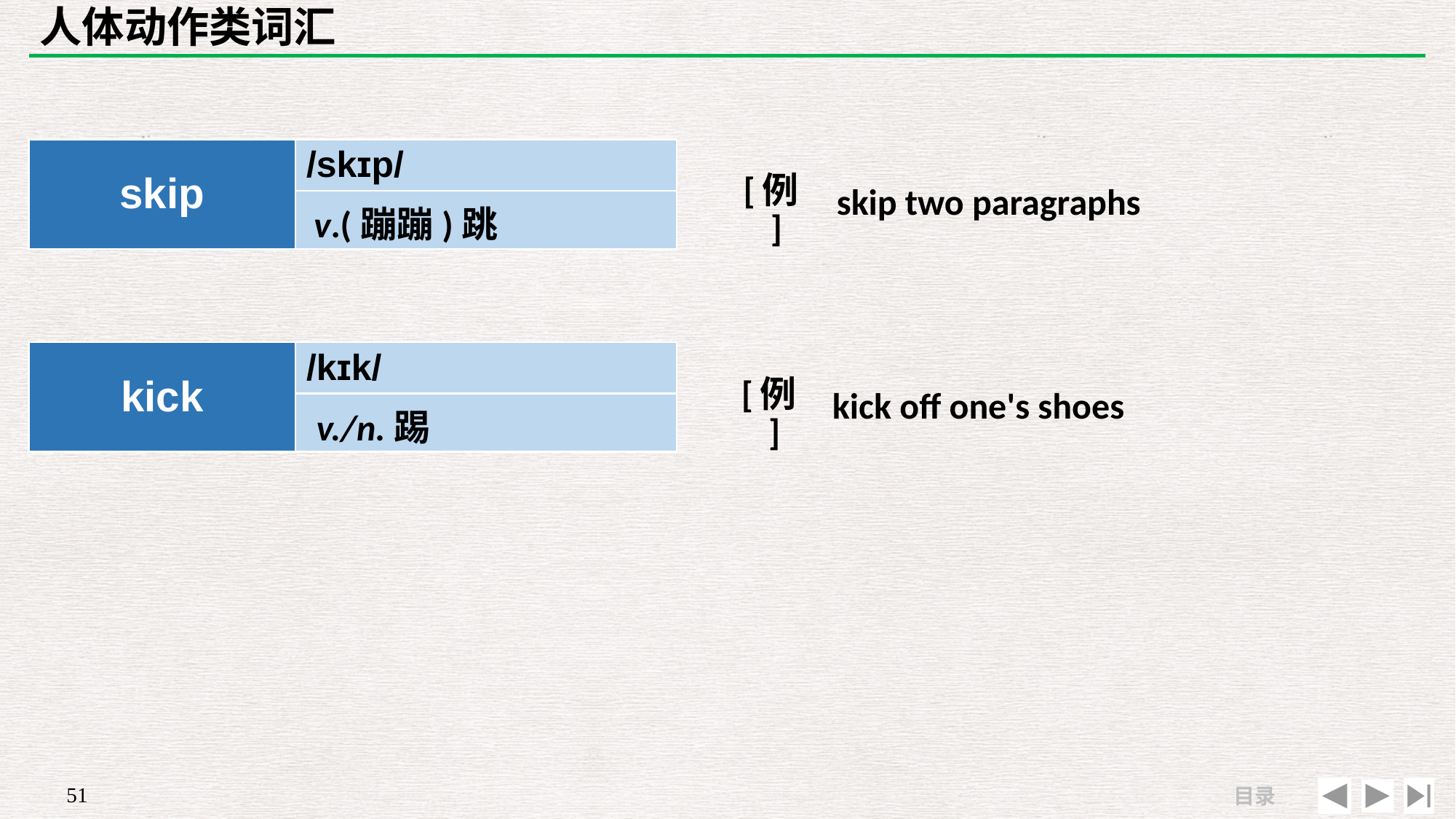

# 人体动作类词汇

|  |  |
| --- | --- |
| [例] | skip two paragraphs |
| skip | /skɪp/ |
| --- | --- |
|  |  |
v.(蹦蹦)跳
|  |  |
| --- | --- |
| [例] | kick off one's shoes |
| kick | /kɪk/ |
| --- | --- |
|  |  |
v./n.踢